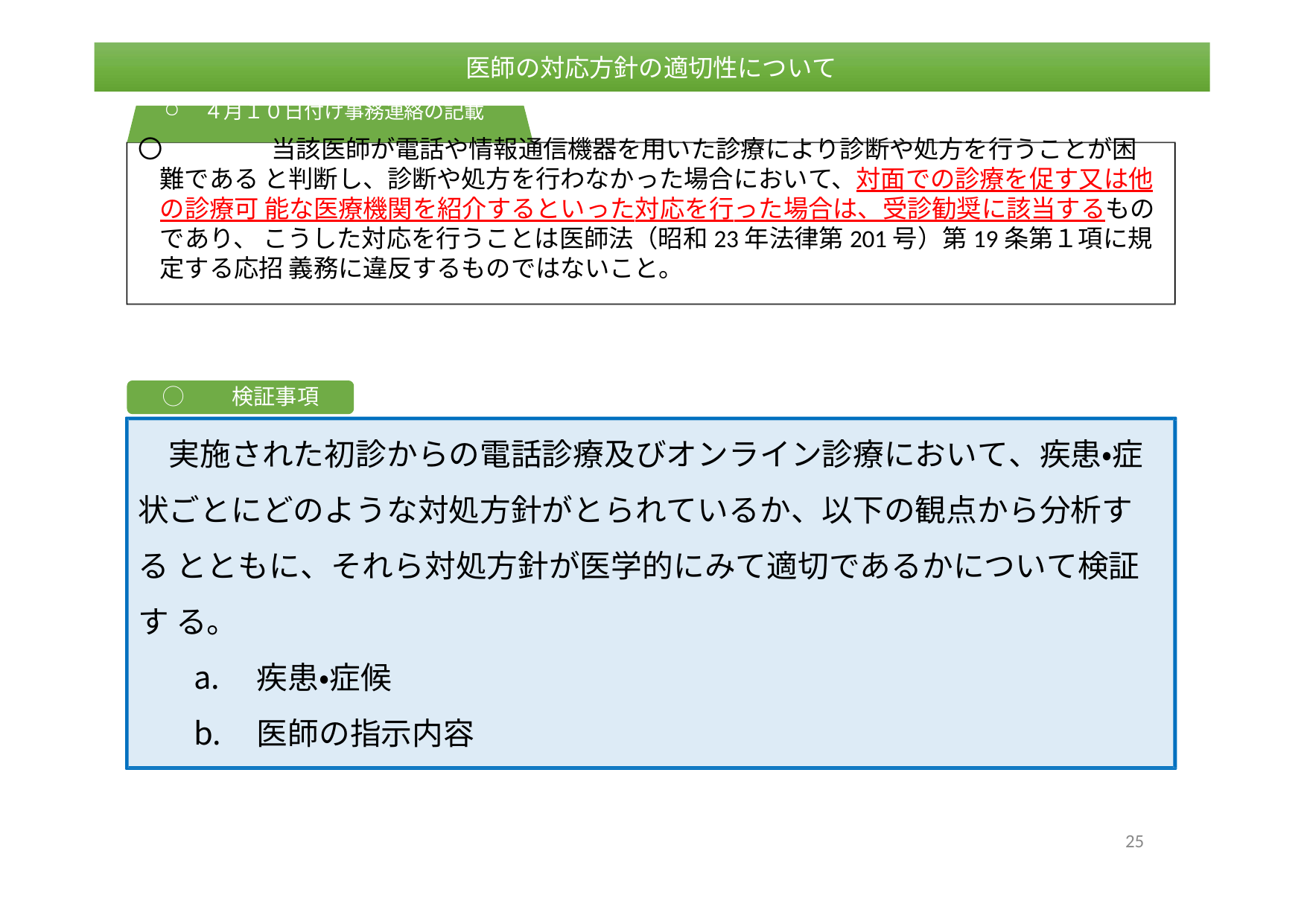

医師の対応方針の適切性について

４月１０日付け事務連絡の記載
〇	当該医師が電話や情報通信機器を用いた診療により診断や処方を行うことが困難である と判断し、診断や処方を行わなかった場合において、対面での診療を促す又は他の診療可 能な医療機関を紹介するといった対応を行った場合は、受診勧奨に該当するものであり、 こうした対応を行うことは医師法（昭和23年法律第201号）第19条第１項に規定する応招 義務に違反するものではないこと。
医師の対応方針の適切性について

◯	検証事項
実施された初診からの電話診療及びオンライン診療において、疾患・症 状ごとにどのような対処方針がとられているか、以下の観点から分析する とともに、それら対処方針が医学的にみて適切であるかについて検証す る。
疾患・症候
医師の指示内容
25